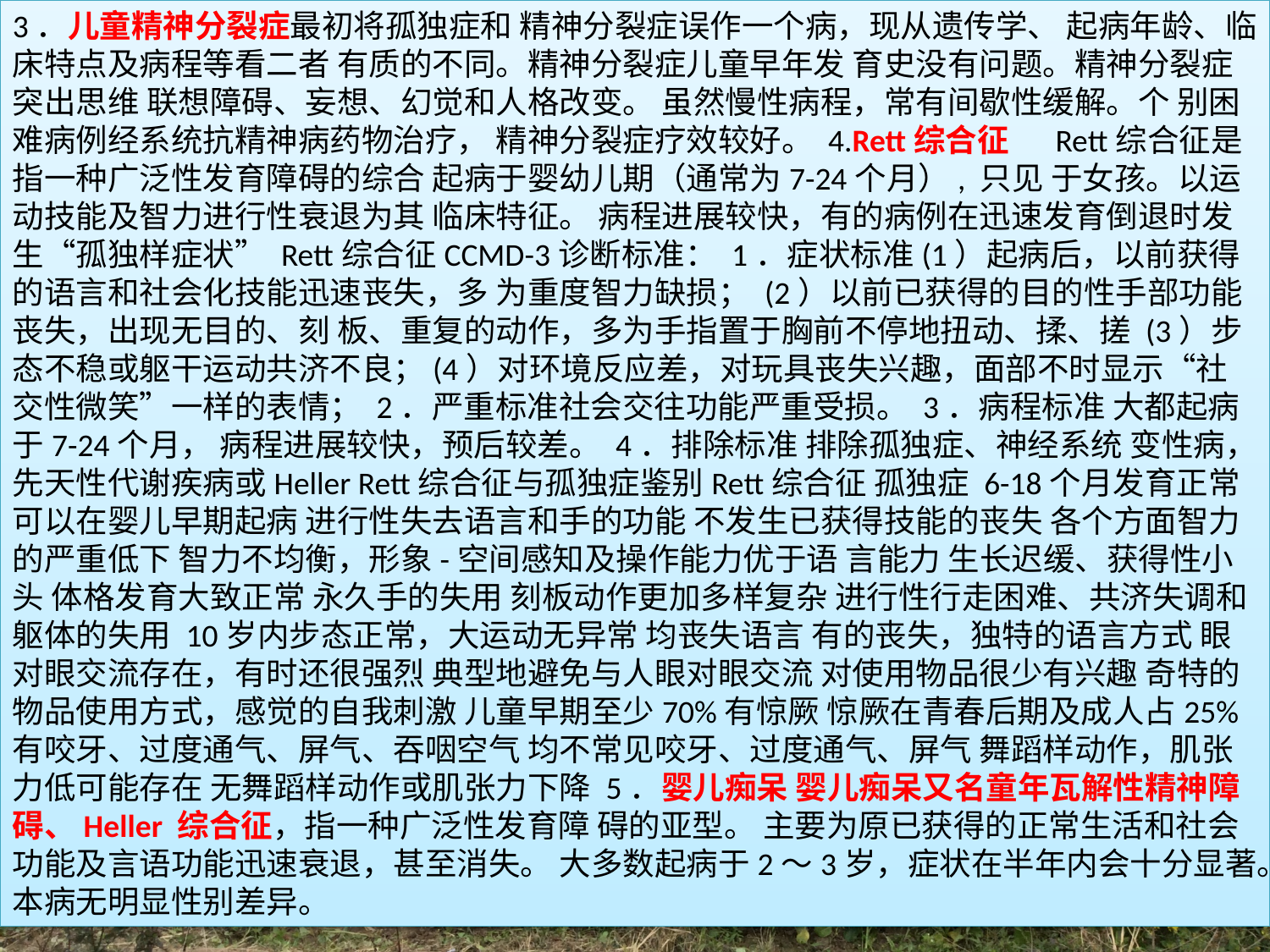

3．儿童精神分裂症最初将孤独症和 精神分裂症误作一个病，现从遗传学、 起病年龄、临床特点及病程等看二者 有质的不同。精神分裂症儿童早年发 育史没有问题。精神分裂症突出思维 联想障碍、妄想、幻觉和人格改变。 虽然慢性病程，常有间歇性缓解。个 别困难病例经系统抗精神病药物治疗， 精神分裂症疗效较好。 4.Rett综合征 　Rett综合征是指一种广泛性发育障碍的综合 起病于婴幼儿期（通常为7-24个月）, 只见 于女孩。以运动技能及智力进行性衰退为其 临床特征。 病程进展较快，有的病例在迅速发育倒退时发生“孤独样症状” Rett综合征CCMD-3诊断标准： 1．症状标准(1）起病后，以前获得的语言和社会化技能迅速丧失，多 为重度智力缺损； (2）以前已获得的目的性手部功能丧失，出现无目的、刻 板、重复的动作，多为手指置于胸前不停地扭动、揉、搓 (3）步态不稳或躯干运动共济不良；(4）对环境反应差，对玩具丧失兴趣，面部不时显示“社 交性微笑”一样的表情； 2．严重标准社会交往功能严重受损。 3．病程标准 大都起病于7-24个月， 病程进展较快，预后较差。 4．排除标准 排除孤独症、神经系统 变性病，先天性代谢疾病或Heller Rett综合征与孤独症鉴别Rett综合征 孤独症 6-18个月发育正常 可以在婴儿早期起病 进行性失去语言和手的功能 不发生已获得技能的丧失 各个方面智力的严重低下 智力不均衡，形象-空间感知及操作能力优于语 言能力 生长迟缓、获得性小头 体格发育大致正常 永久手的失用 刻板动作更加多样复杂 进行性行走困难、共济失调和躯体的失用 10岁内步态正常，大运动无异常 均丧失语言 有的丧失，独特的语言方式 眼对眼交流存在，有时还很强烈 典型地避免与人眼对眼交流 对使用物品很少有兴趣 奇特的物品使用方式，感觉的自我刺激 儿童早期至少70%有惊厥 惊厥在青春后期及成人占25% 有咬牙、过度通气、屏气、吞咽空气 均不常见咬牙、过度通气、屏气 舞蹈样动作，肌张力低可能存在 无舞蹈样动作或肌张力下降 5．婴儿痴呆 婴儿痴呆又名童年瓦解性精神障碍、Heller 综合征，指一种广泛性发育障 碍的亚型。 主要为原已获得的正常生活和社会功能及言语功能迅速衰退，甚至消失。 大多数起病于2～3岁，症状在半年内会十分显著。本病无明显性别差异。